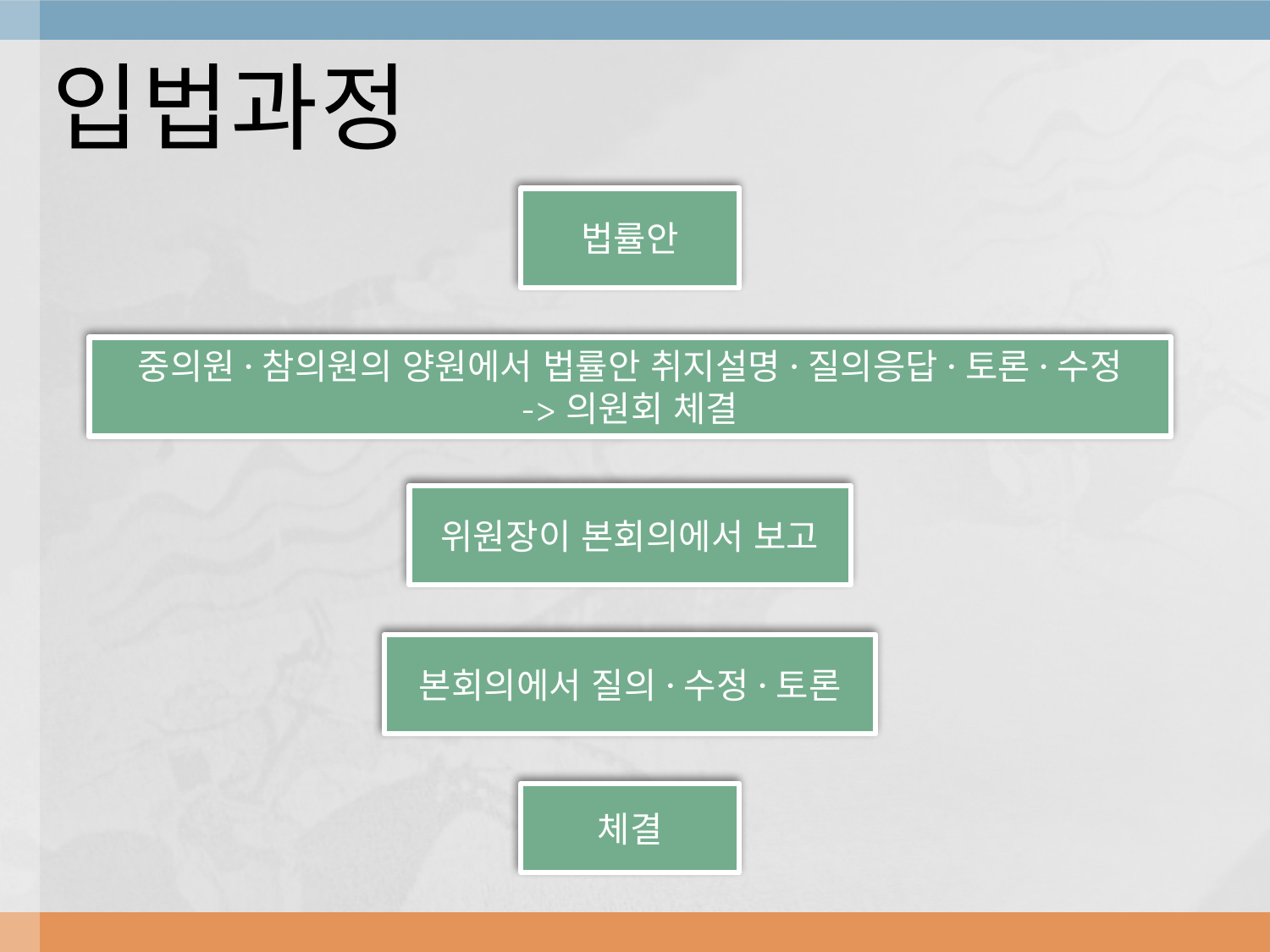

# 입법과정
법률안
중의원·참의원의 양원에서 법률안 취지설명·질의응답·토론·수정
->의원회 체결
위원장이 본회의에서 보고
본회의에서 질의·수정·토론
체결